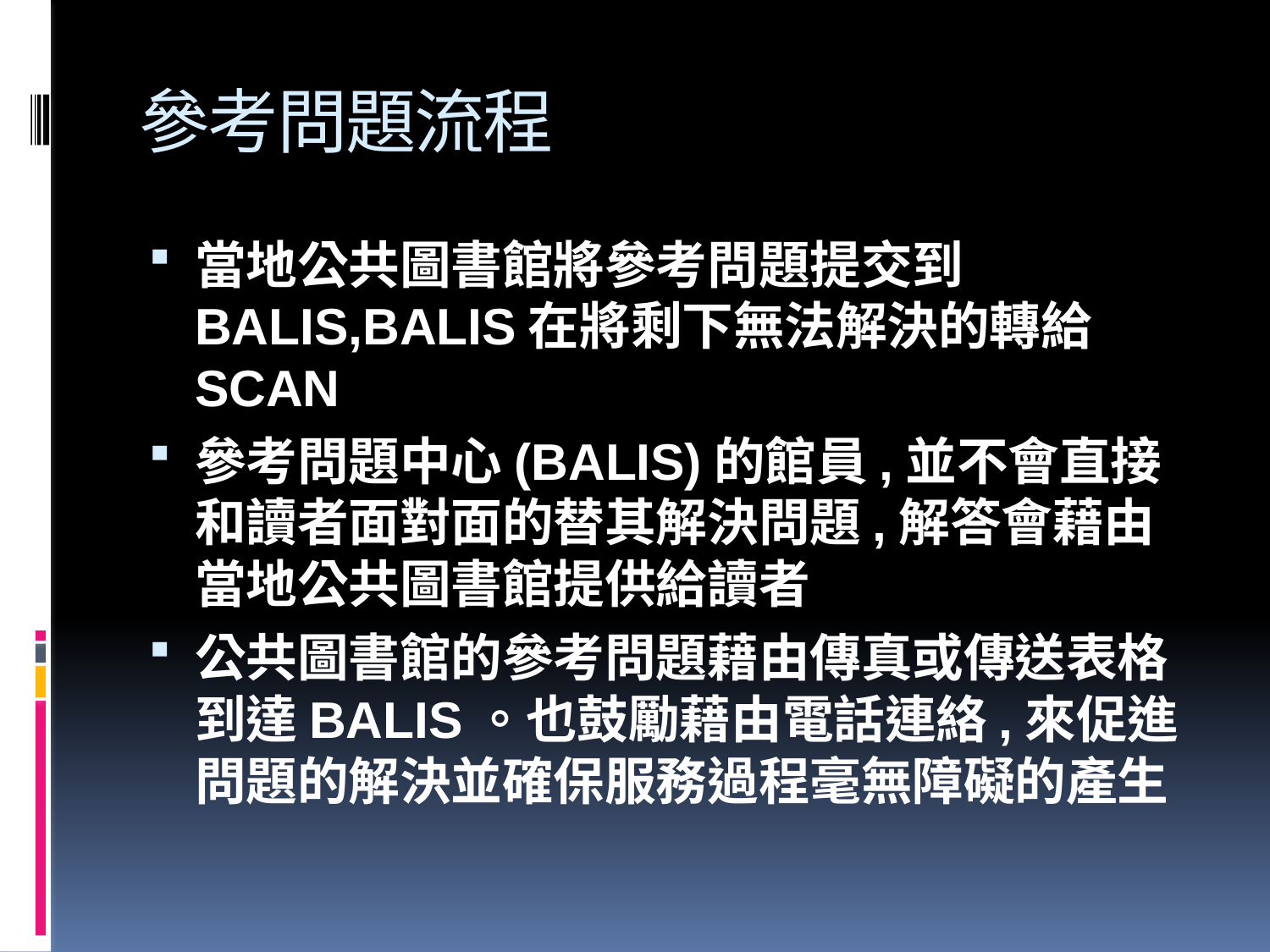

# 參考問題流程
當地公共圖書館將參考問題提交到BALIS,BALIS在將剩下無法解決的轉給SCAN
參考問題中心(BALIS)的館員,並不會直接和讀者面對面的替其解決問題,解答會藉由當地公共圖書館提供給讀者
公共圖書館的參考問題藉由傳真或傳送表格到達BALIS。也鼓勵藉由電話連絡,來促進問題的解決並確保服務過程毫無障礙的產生